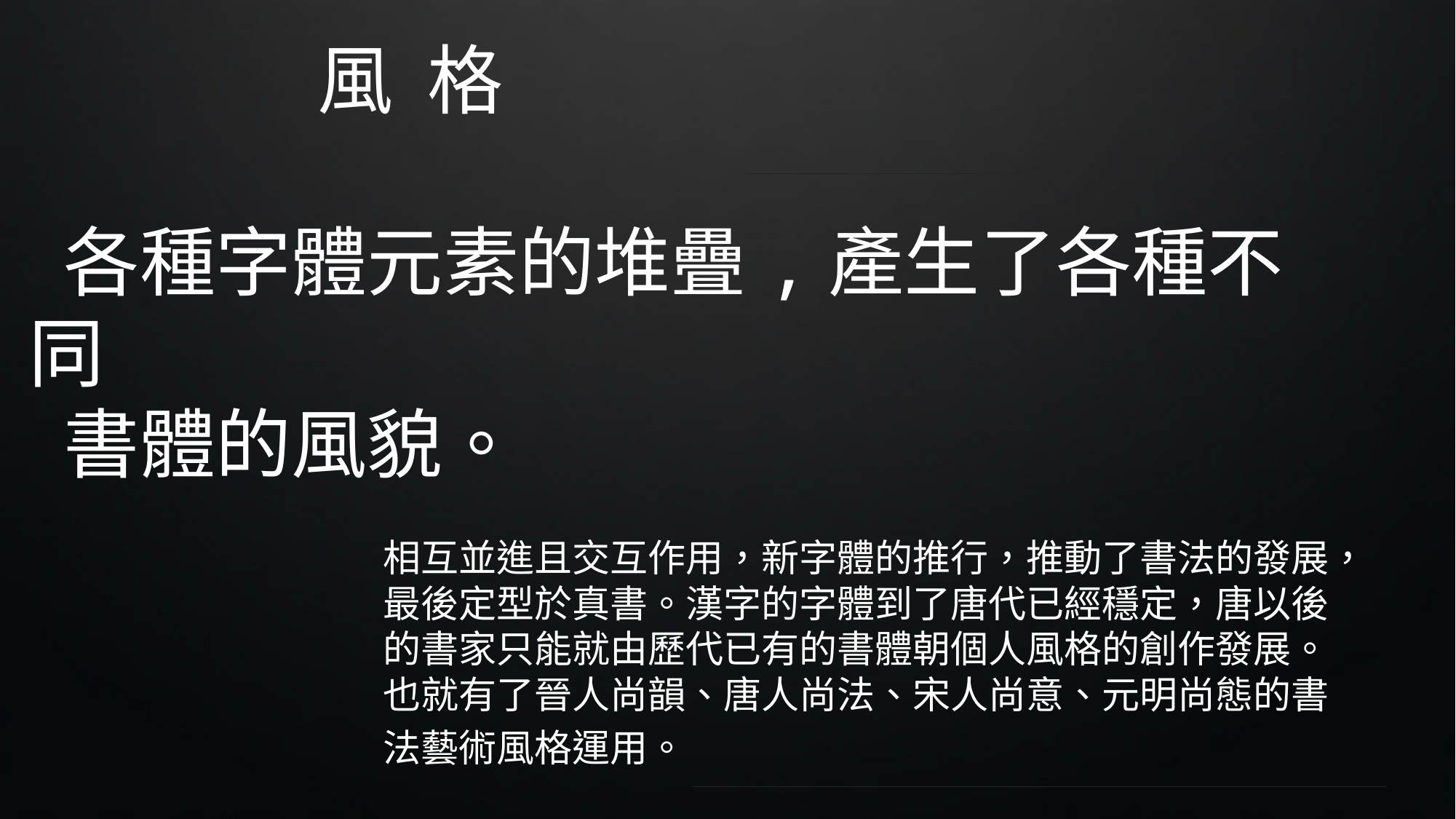

風  格

 各種字體元素的堆疊,產生了各種不同
 書體的風貌。

相互並進且交互作用，新字體的推行，推動了書法的發展，最後定型於真書。漢字的字體到了唐代已經穩定，唐以後的書家只能就由歷代已有的書體朝個人風格的創作發展。也就有了晉人尚韻、唐人尚法、宋人尚意、元明尚態的書法藝術風格運用。